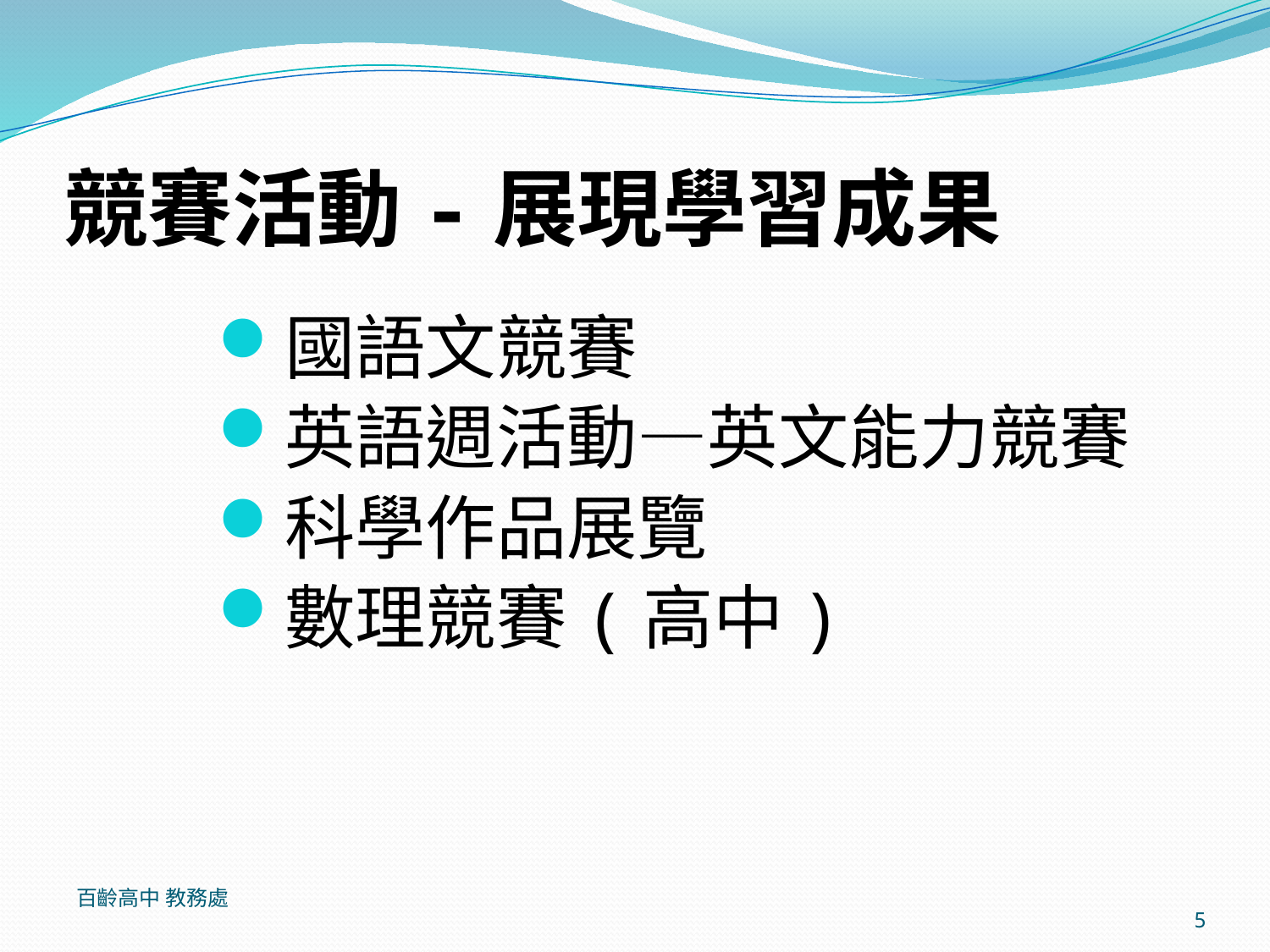

# 競賽活動-展現學習成果
國語文競賽
英語週活動—英文能力競賽
科學作品展覽
數理競賽(高中)
百齡高中 教務處
5